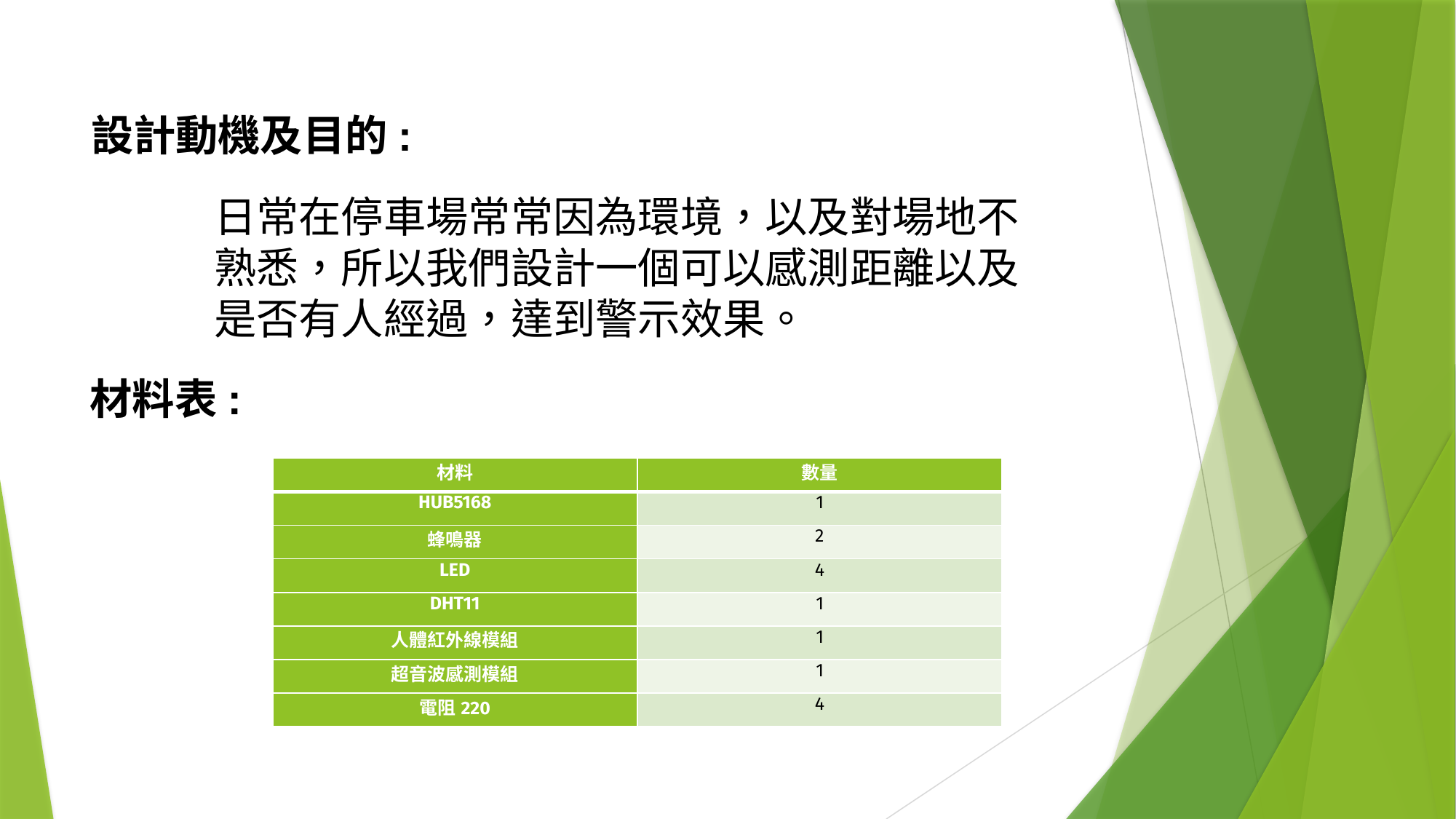

設計動機及目的:
日常在停車場常常因為環境，以及對場地不熟悉，所以我們設計一個可以感測距離以及是否有人經過，達到警示效果。
材料表:
| 材料 | 數量 |
| --- | --- |
| HUB5168 | 1 |
| 蜂鳴器 | 2 |
| LED | 4 |
| DHT11 | 1 |
| 人體紅外線模組 | 1 |
| 超音波感測模組 | 1 |
| 電阻220 | 4 |